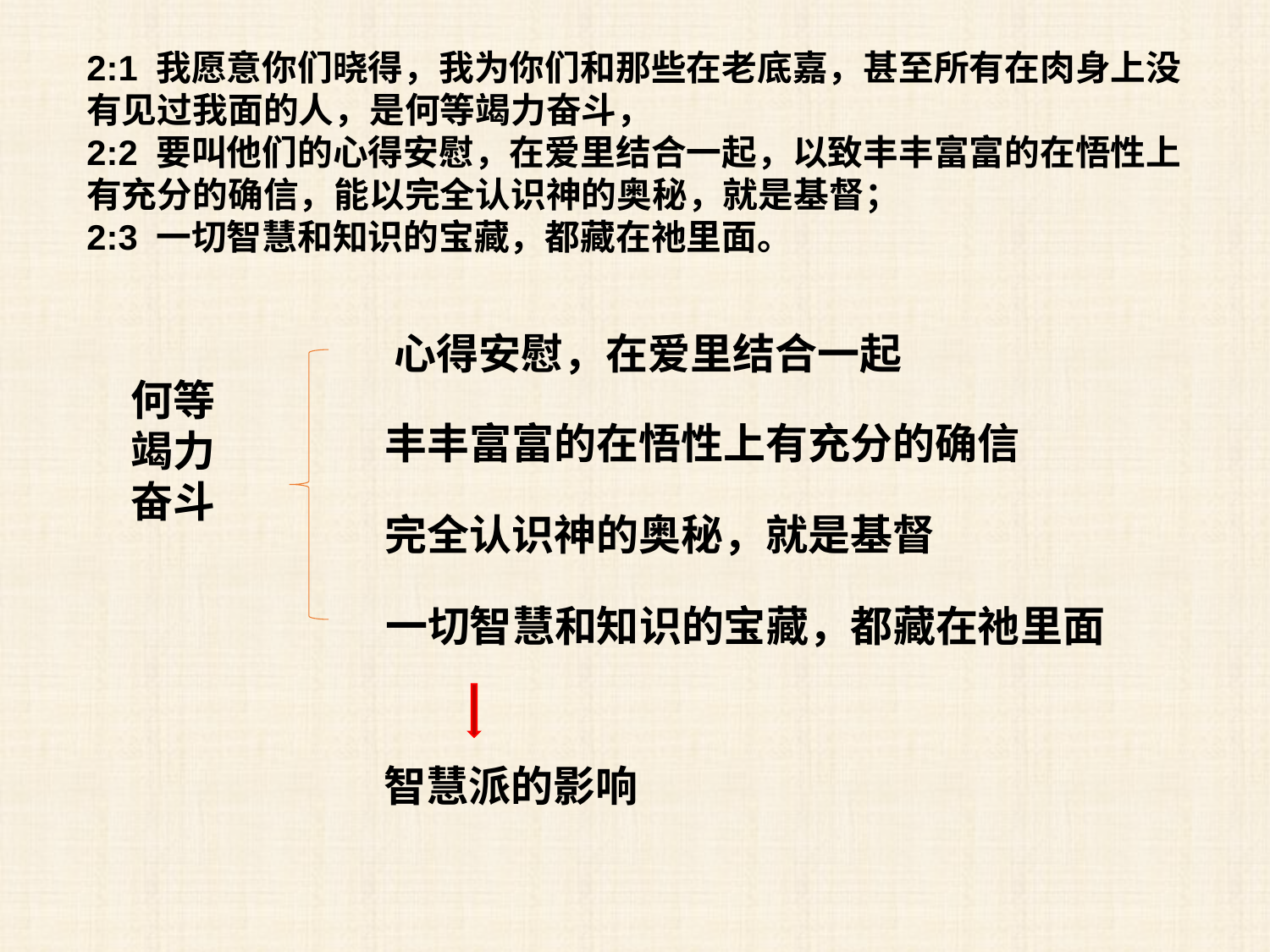

2:1 我愿意你们晓得，我为你们和那些在老底嘉，甚至所有在肉身上没有见过我面的人，是何等竭力奋斗，
2:2 要叫他们的心得安慰，在爱里结合一起，以致丰丰富富的在悟性上有充分的确信，能以完全认识神的奥秘，就是基督；
2:3 一切智慧和知识的宝藏，都藏在祂里面。
心得安慰，在爱里结合一起

何等竭力奋斗
丰丰富富的在悟性上有充分的确信
完全认识神的奥秘，就是基督
一切智慧和知识的宝藏，都藏在祂里面

智慧派的影响